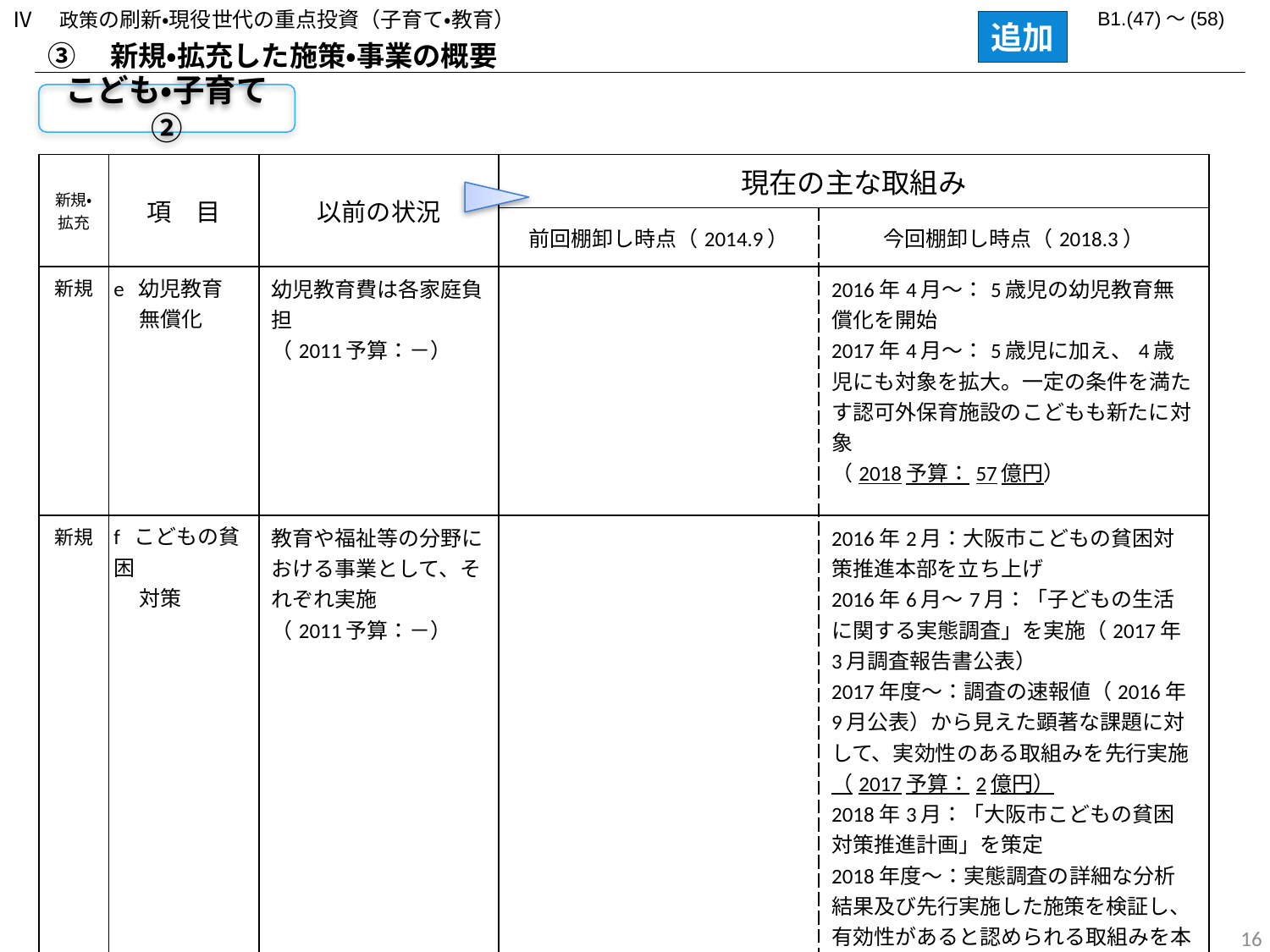

Ⅳ　政策の刷新・現役世代の重点投資（子育て・教育）
B1.(47)～(58)
追加
③　新規・拡充した施策・事業の概要
こども・子育て②
| 新規・ 拡充 | 項　目 | 以前の状況 | 現在の主な取組み |  |
| --- | --- | --- | --- | --- |
|  |  |  | 前回棚卸し時点（2014.9） | 今回棚卸し時点（2018.3） |
| 新規 | e 幼児教育 　 無償化 | 幼児教育費は各家庭負担 （2011予算：－） |  | 2016年4月～：5歳児の幼児教育無償化を開始 2017年4月～：5歳児に加え、4歳児にも対象を拡大。一定の条件を満たす認可外保育施設のこどもも新たに対象　　　　　　　　　 （2018予算：57億円） |
| 新規 | f こどもの貧困 　 対策 | 教育や福祉等の分野における事業として、それぞれ実施 （2011予算：－） |  | 2016年2月：大阪市こどもの貧困対策推進本部を立ち上げ 2016年6月～7月：「子どもの生活に関する実態調査」を実施（2017年3月調査報告書公表） 2017年度～：調査の速報値（2016年9月公表）から見えた顕著な課題に対して、実効性のある取組みを先行実施 （2017予算：2億円） 2018年3月：「大阪市こどもの貧困対策推進計画」を策定 2018年度～：実態調査の詳細な分析結果及び先行実施した施策を検証し、有効性があると認められる取組みを本格実施 （2018予算：7億円） |

16